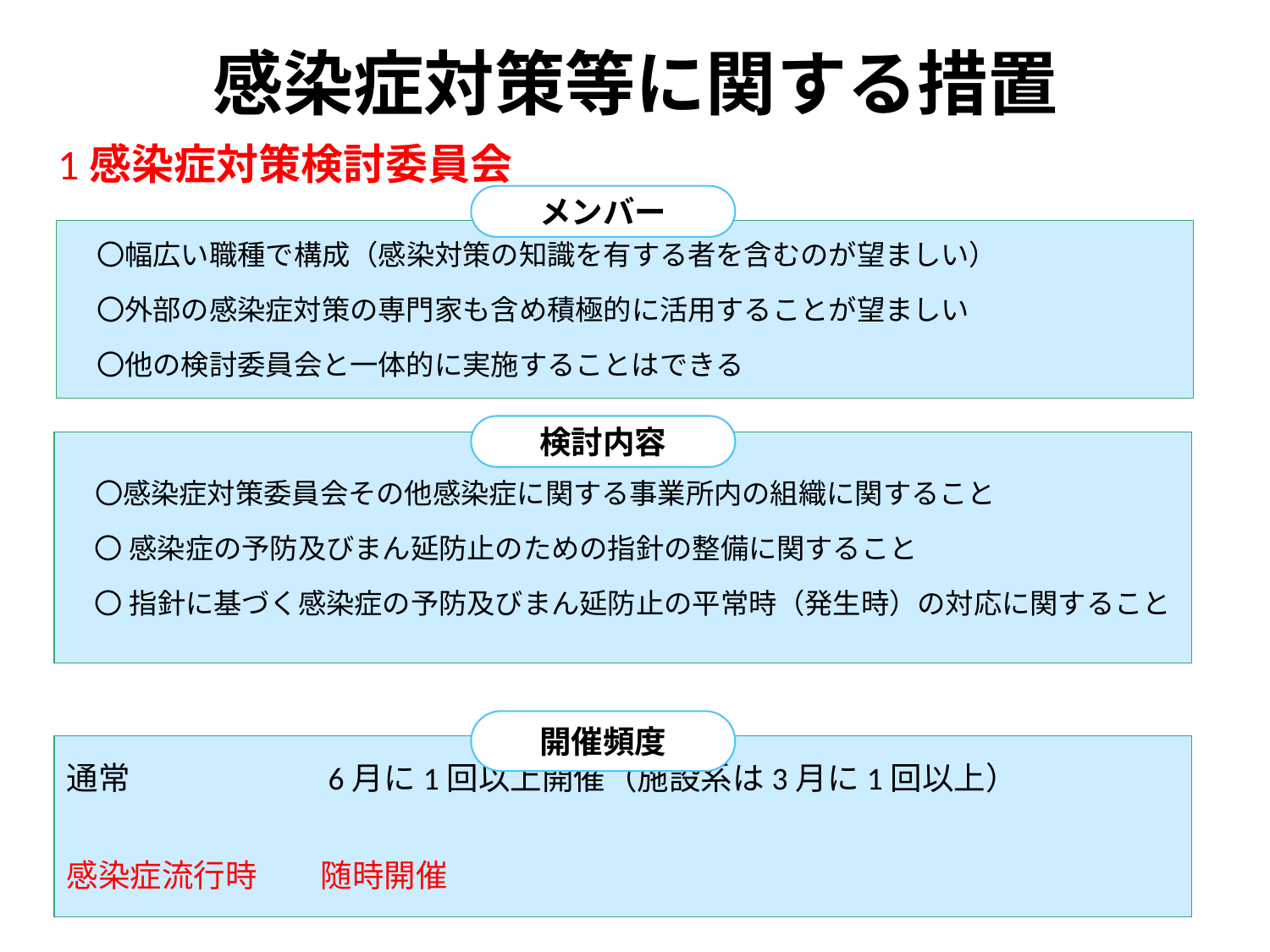

感染症対策等に関する措置
# 1感染症対策検討委員会
メンバー
　〇幅広い職種で構成（感染対策の知識を有する者を含むのが望ましい）
　〇外部の感染症対策の専門家も含め積極的に活用することが望ましい
　〇他の検討委員会と一体的に実施することはできる
検討内容
　〇感染症対策委員会その他感染症に関する事業所内の組織に関すること
　〇 感染症の予防及びまん延防止のための指針の整備に関すること
　〇 指針に基づく感染症の予防及びまん延防止の平常時（発生時）の対応に関すること
開催頻度
通常　　　　　　6月に1回以上開催（施設系は3月に1回以上）
感染症流行時　　随時開催
13